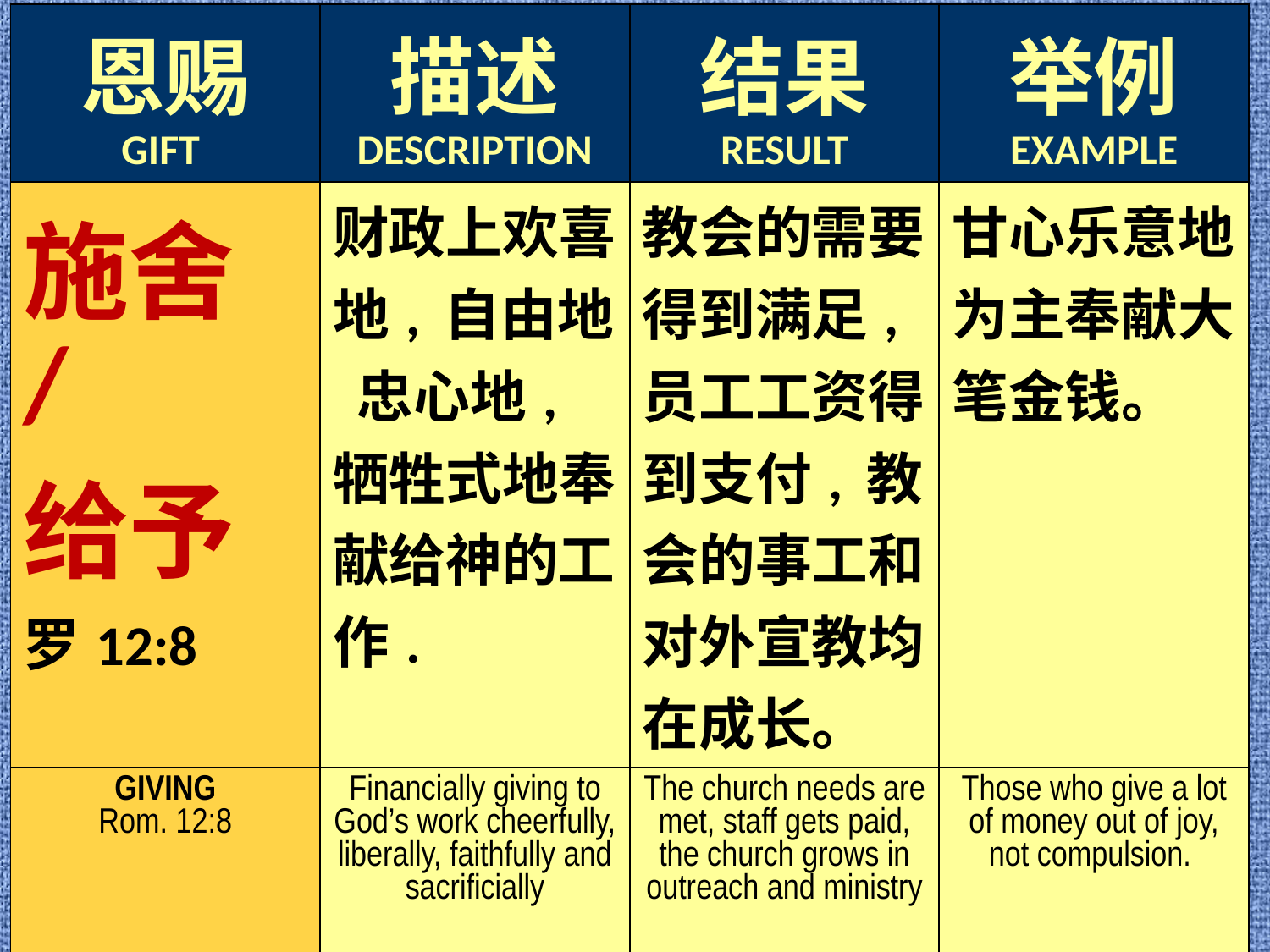

| 恩赐 GIFT | 描述 DESCRIPTION | 结果 RESULT | 举例 EXAMPLE |
| --- | --- | --- | --- |
| 施舍/ 给予 罗12:8 | 财政上欢喜地, 自由地, 忠心地, 牺牲式地奉献给神的工作. | 教会的需要得到满足, 员工工资得到支付, 教会的事工和对外宣教均在成长。 | 甘心乐意地为主奉献大笔金钱。 |
| GIVING Rom. 12:8 | Financially giving to God’s work cheerfully, liberally, faithfully and sacrificially | The church needs are met, staff gets paid, the church grows in outreach and ministry | Those who give a lot of money out of joy, not compulsion. |